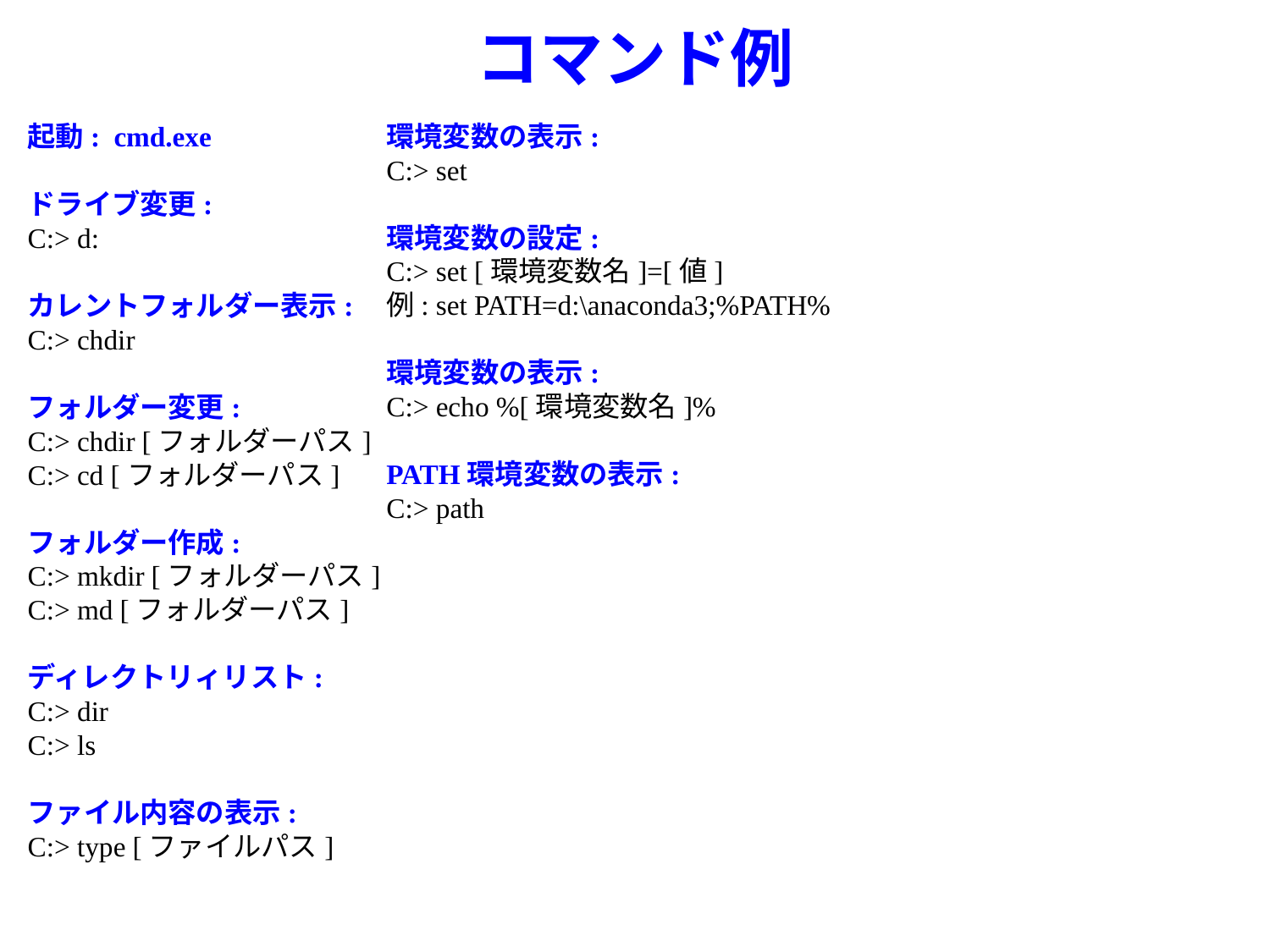

# コマンド例
環境変数の表示:
C:> set

環境変数の設定:
C:> set [環境変数名]=[値]
例: set PATH=d:\anaconda3;%PATH%

環境変数の表示:
C:> echo %[環境変数名]%

PATH環境変数の表示:
C:> path

起動:  cmd.exe

ドライブ変更:
C:> d:

カレントフォルダー表示:
C:> chdir

フォルダー変更:
C:> chdir [フォルダーパス]
C:> cd [フォルダーパス]

フォルダー作成:
C:> mkdir [フォルダーパス]
C:> md [フォルダーパス]

ディレクトリィリスト:
C:> dir
C:> ls

ファイル内容の表示:
C:> type [ファイルパス]